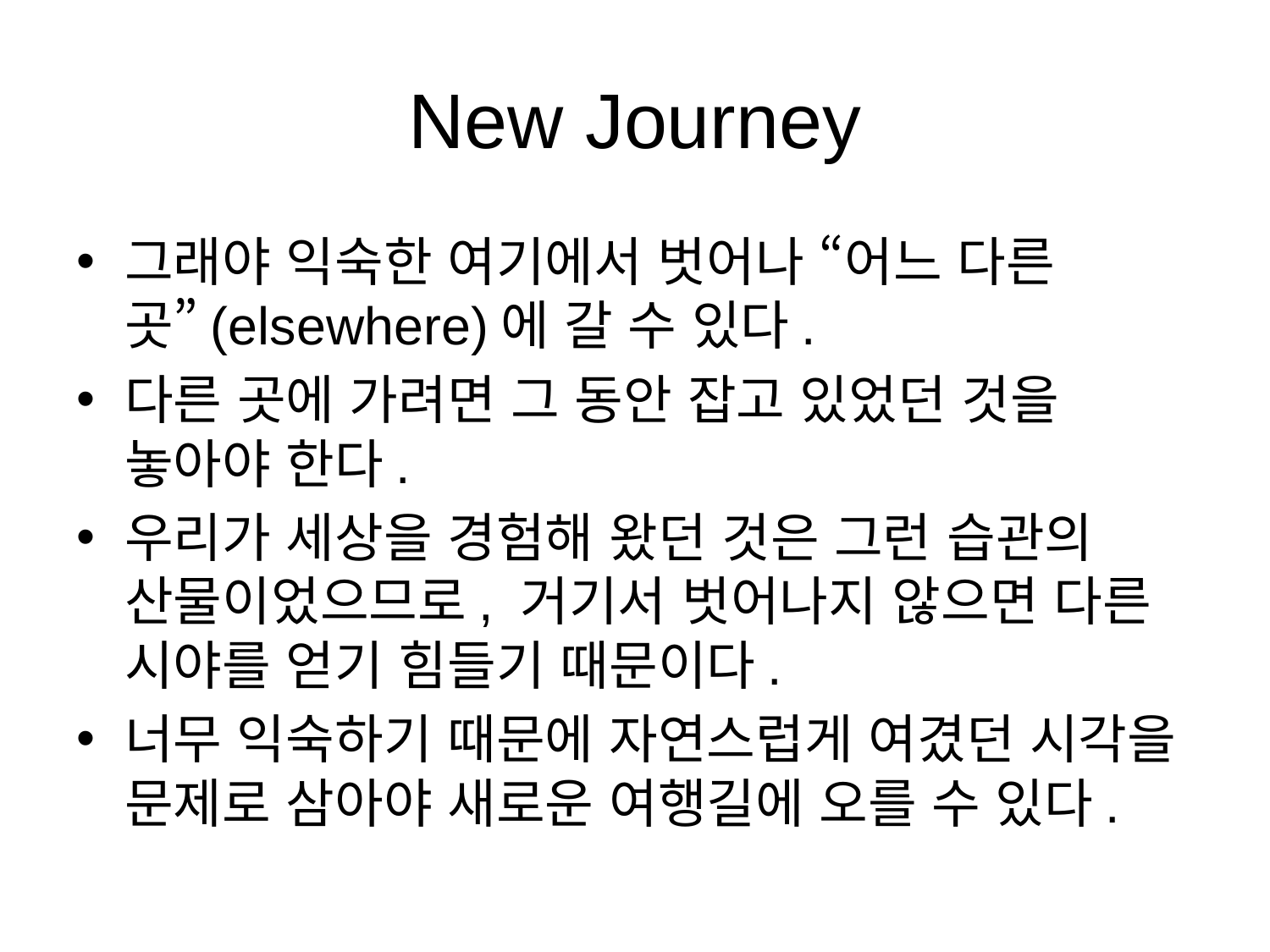

# New Journey
그래야 익숙한 여기에서 벗어나 “어느 다른 곳”(elsewhere)에 갈 수 있다.
다른 곳에 가려면 그 동안 잡고 있었던 것을 놓아야 한다.
우리가 세상을 경험해 왔던 것은 그런 습관의 산물이었으므로, 거기서 벗어나지 않으면 다른 시야를 얻기 힘들기 때문이다.
너무 익숙하기 때문에 자연스럽게 여겼던 시각을 문제로 삼아야 새로운 여행길에 오를 수 있다.